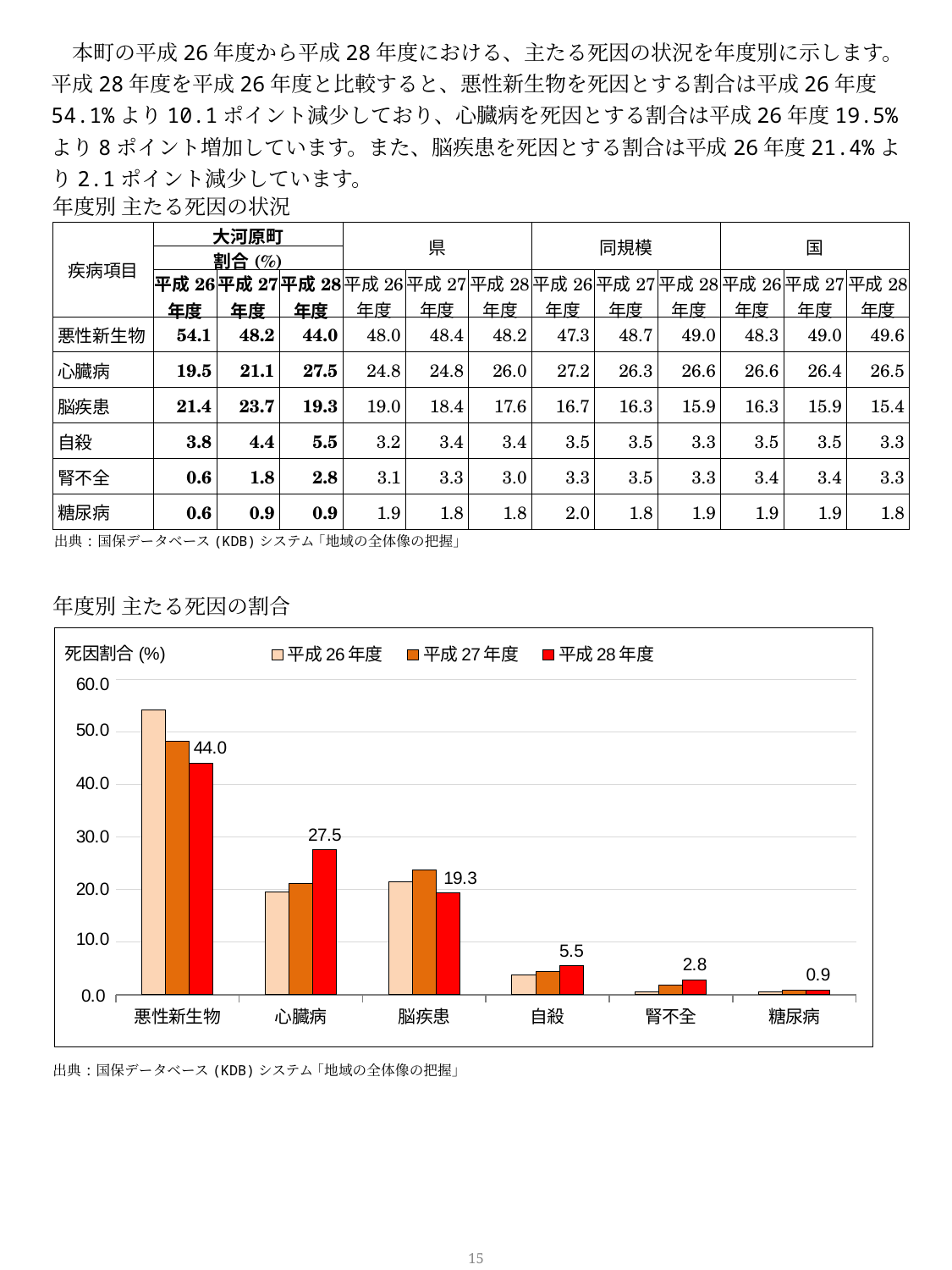

本町の平成26年度から平成28年度における、主たる死因の状況を年度別に示します。平成28年度を平成26年度と比較すると、悪性新生物を死因とする割合は平成26年度54.1%より10.1ポイント減少しており、心臓病を死因とする割合は平成26年度19.5%より8ポイント増加しています。また、脳疾患を死因とする割合は平成26年度21.4%より2.1ポイント減少しています。
年度別 主たる死因の状況
| 疾病項目 | 大河原町 |  |  | 県 |  |  | 同規模 |  |  | 国 |  |  |
| --- | --- | --- | --- | --- | --- | --- | --- | --- | --- | --- | --- | --- |
|  | 割合(%) |  |  |  |  |  |  |  |  |  |  |  |
|  | 平成26年度 | 平成27年度 | 平成28年度 | 平成26年度 | 平成27年度 | 平成28年度 | 平成26年度 | 平成27年度 | 平成28年度 | 平成26年度 | 平成27年度 | 平成28年度 |
| 悪性新生物 | 54.1 | 48.2 | 44.0 | 48.0 | 48.4 | 48.2 | 47.3 | 48.7 | 49.0 | 48.3 | 49.0 | 49.6 |
| 心臓病 | 19.5 | 21.1 | 27.5 | 24.8 | 24.8 | 26.0 | 27.2 | 26.3 | 26.6 | 26.6 | 26.4 | 26.5 |
| 脳疾患 | 21.4 | 23.7 | 19.3 | 19.0 | 18.4 | 17.6 | 16.7 | 16.3 | 15.9 | 16.3 | 15.9 | 15.4 |
| 自殺 | 3.8 | 4.4 | 5.5 | 3.2 | 3.4 | 3.4 | 3.5 | 3.5 | 3.3 | 3.5 | 3.5 | 3.3 |
| 腎不全 | 0.6 | 1.8 | 2.8 | 3.1 | 3.3 | 3.0 | 3.3 | 3.5 | 3.3 | 3.4 | 3.4 | 3.3 |
| 糖尿病 | 0.6 | 0.9 | 0.9 | 1.9 | 1.8 | 1.8 | 2.0 | 1.8 | 1.9 | 1.9 | 1.9 | 1.8 |
出典:国保データベース(KDB)システム ｢地域の全体像の把握｣
年度別 主たる死因の割合

### Chart

| Category | 平成26年度 | 平成27年度 | 平成28年度 |
|---|---|---|---|
| 悪性新生物 | 0.541 | 0.48200000000000004 | 0.44 |
| 心臓病 | 0.195 | 0.21100000000000002 | 0.275 |
| 脳疾患 | 0.214 | 0.237 | 0.193 |
| 自殺 | 0.038 | 0.044000000000000004 | 0.055 |
| 腎不全 | 0.006 | 0.018000000000000002 | 0.027999999999999997 |
| 糖尿病 | 0.006 | 0.009000000000000001 | 0.009000000000000001 |
出典:国保データベース(KDB)システム ｢地域の全体像の把握｣
15